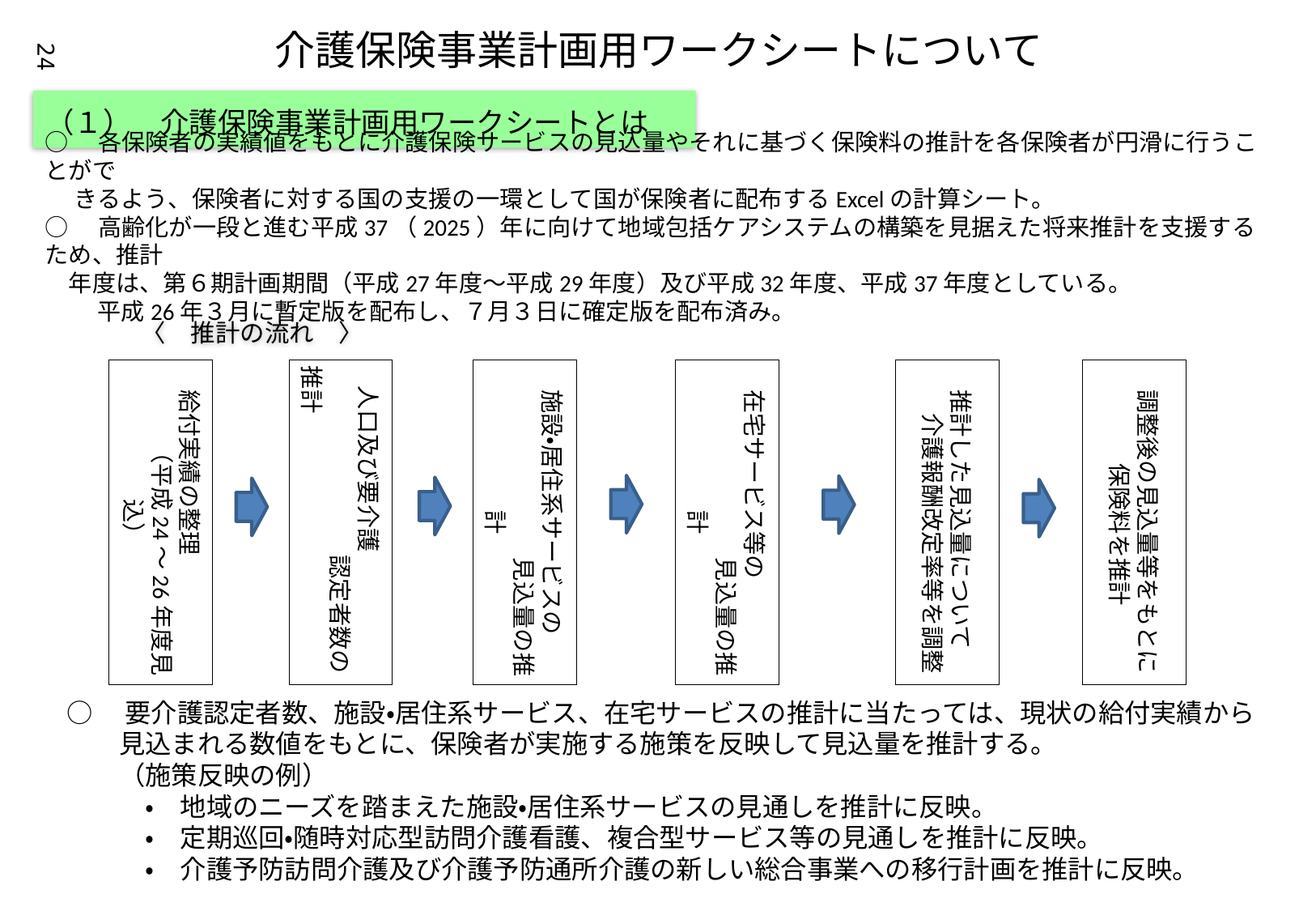

介護保険事業計画用ワークシートについて
24
（１）　介護保険事業計画用ワークシートとは

○　各保険者の実績値をもとに介護保険サービスの見込量やそれに基づく保険料の推計を各保険者が円滑に行うことがで
　 きるよう、保険者に対する国の支援の一環として国が保険者に配布するExcelの計算シート。
○　高齢化が一段と進む平成37（2025）年に向けて地域包括ケアシステムの構築を見据えた将来推計を支援するため、推計
　年度は、第６期計画期間（平成27年度～平成29年度）及び平成32年度、平成37年度としている。
　　 平成26年３月に暫定版を配布し、７月３日に確定版を配布済み。
〈　推計の流れ　〉

　給付実績の整理
　　　（平成24～26年度見込）

　人口及び要介護
　　　　　　　　認定者数の推計

　施設・居住系サービスの
　　　　　　　　見込量の推計
　在宅サービス等の
　　　　　　　　見込量の推計
　推計した見込量について
　　介護報酬改定率等を調整
　調整後の見込量等をもとに
　保険料を推計

○　要介護認定者数、施設・居住系サービス、在宅サービスの推計に当たっては、現状の給付実績から
　　見込まれる数値をもとに、保険者が実施する施策を反映して見込量を推計する。
　　（施策反映の例）
　　　・　地域のニーズを踏まえた施設・居住系サービスの見通しを推計に反映。
　　　・　定期巡回・随時対応型訪問介護看護、複合型サービス等の見通しを推計に反映。
　　　・　介護予防訪問介護及び介護予防通所介護の新しい総合事業への移行計画を推計に反映。